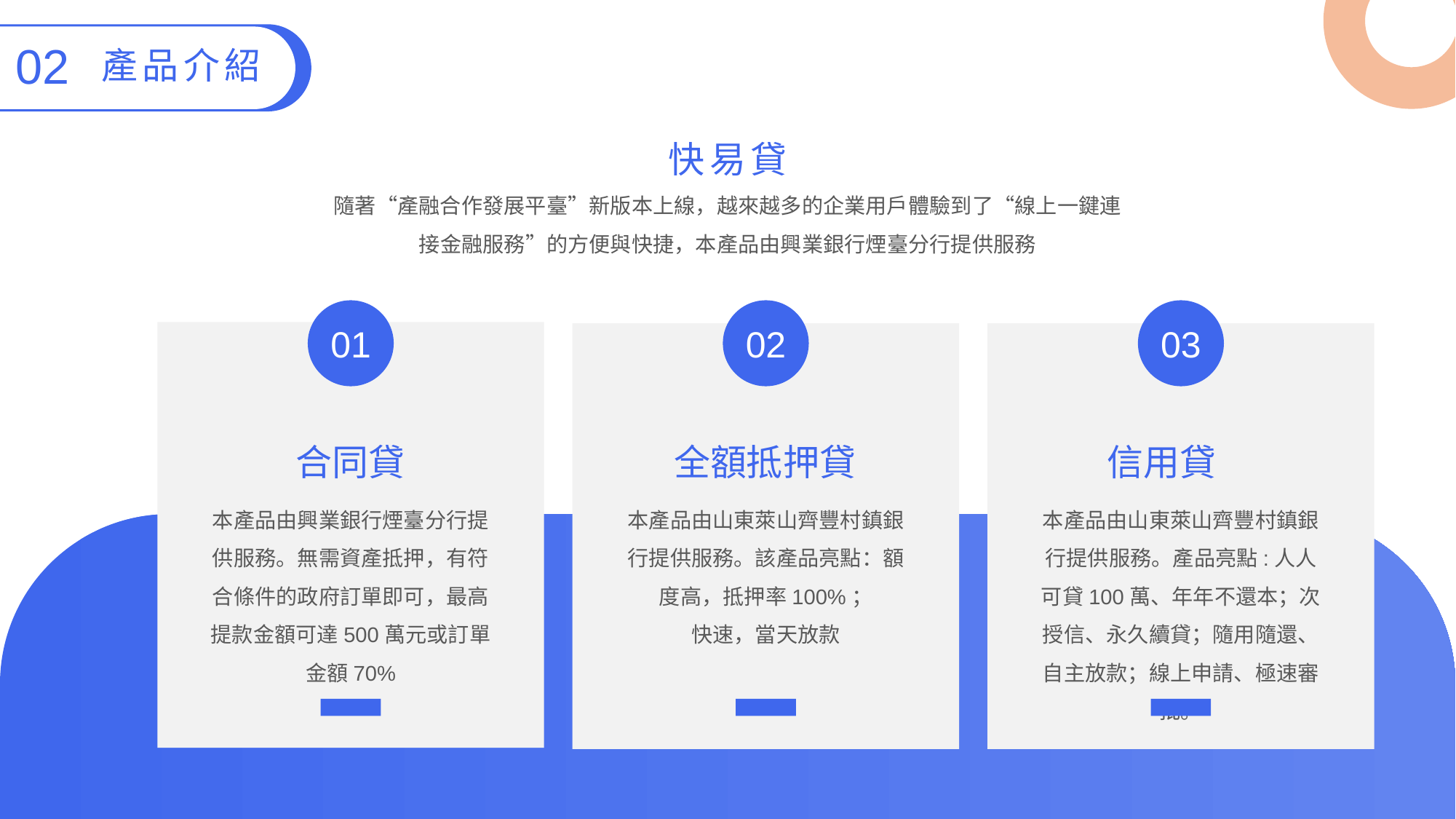

02
 產品介紹
快易貸
隨著“產融合作發展平臺”新版本上線，越來越多的企業用戶體驗到了“線上一鍵連接金融服務”的方便與快捷，本產品由興業銀行煙臺分行提供服務

01

02

03

合同貸
全額抵押貸
信用貸
本產品由興業銀行煙臺分行提供服務。無需資產抵押，有符合條件的政府訂單即可，最高提款金額可達500萬元或訂單金額70%
本產品由山東萊山齊豐村鎮銀行提供服務。該產品亮點：額度高，抵押率100%；
快速，當天放款
本產品由山東萊山齊豐村鎮銀行提供服務。產品亮點:人人可貸100萬、年年不還本；次授信、永久續貸；隨用隨還、自主放款；線上申請、極速審批。